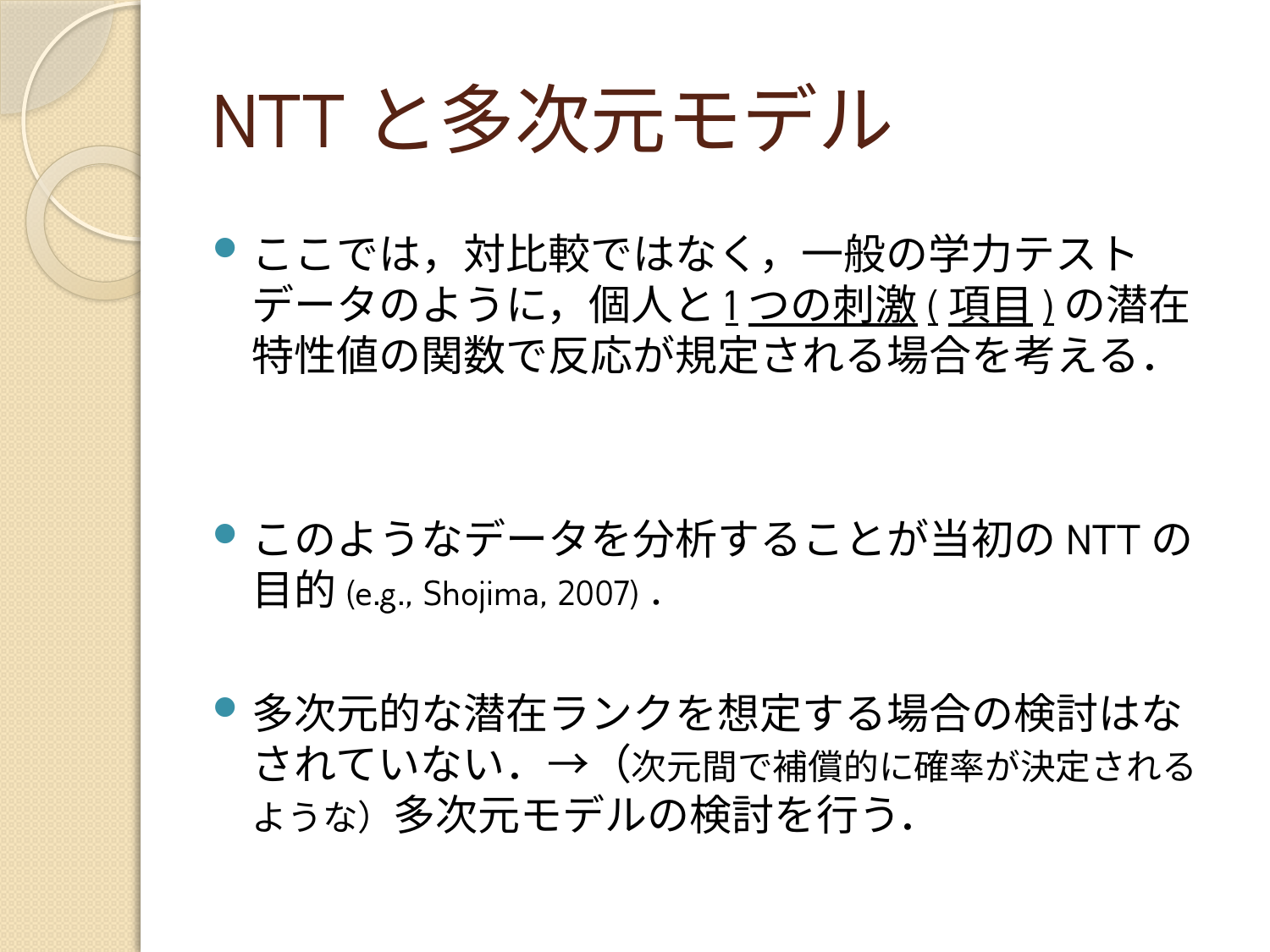

# NTTと多次元モデル
ここでは，対比較ではなく，一般の学力テストデータのように，個人と1つの刺激(項目)の潜在特性値の関数で反応が規定される場合を考える．

このようなデータを分析することが当初のNTTの目的(e.g., Shojima, 2007)．

多次元的な潜在ランクを想定する場合の検討はなされていない．→（次元間で補償的に確率が決定されるような）多次元モデルの検討を行う．